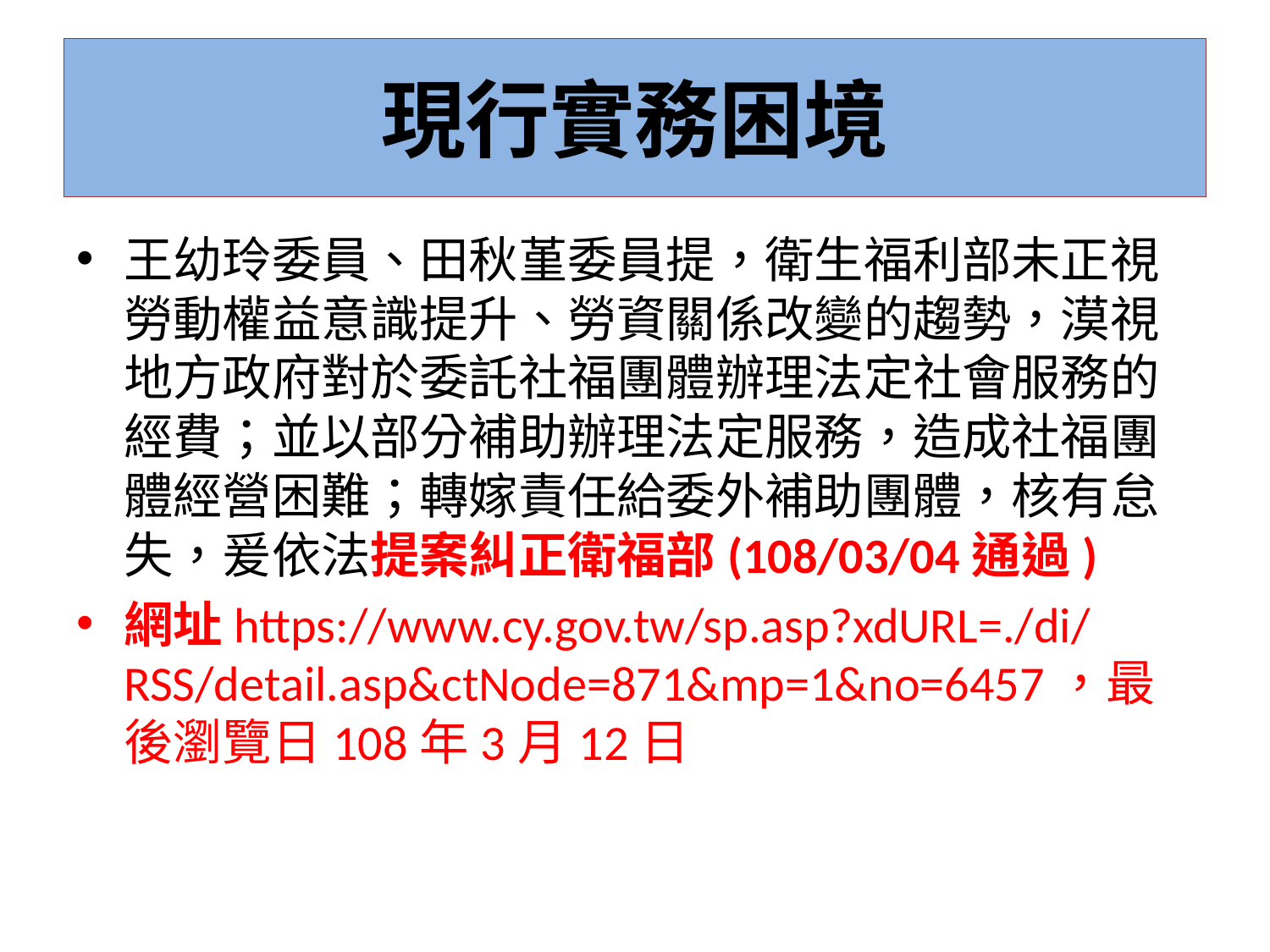

# 現行實務困境
王幼玲委員、田秋堇委員提，衛生福利部未正視勞動權益意識提升、勞資關係改變的趨勢，漠視地方政府對於委託社福團體辦理法定社會服務的經費；並以部分補助辦理法定服務，造成社福團體經營困難；轉嫁責任給委外補助團體，核有怠失，爰依法提案糾正衛福部(108/03/04通過)
網址https://www.cy.gov.tw/sp.asp?xdURL=./di/RSS/detail.asp&ctNode=871&mp=1&no=6457，最後瀏覽日108年3月12日